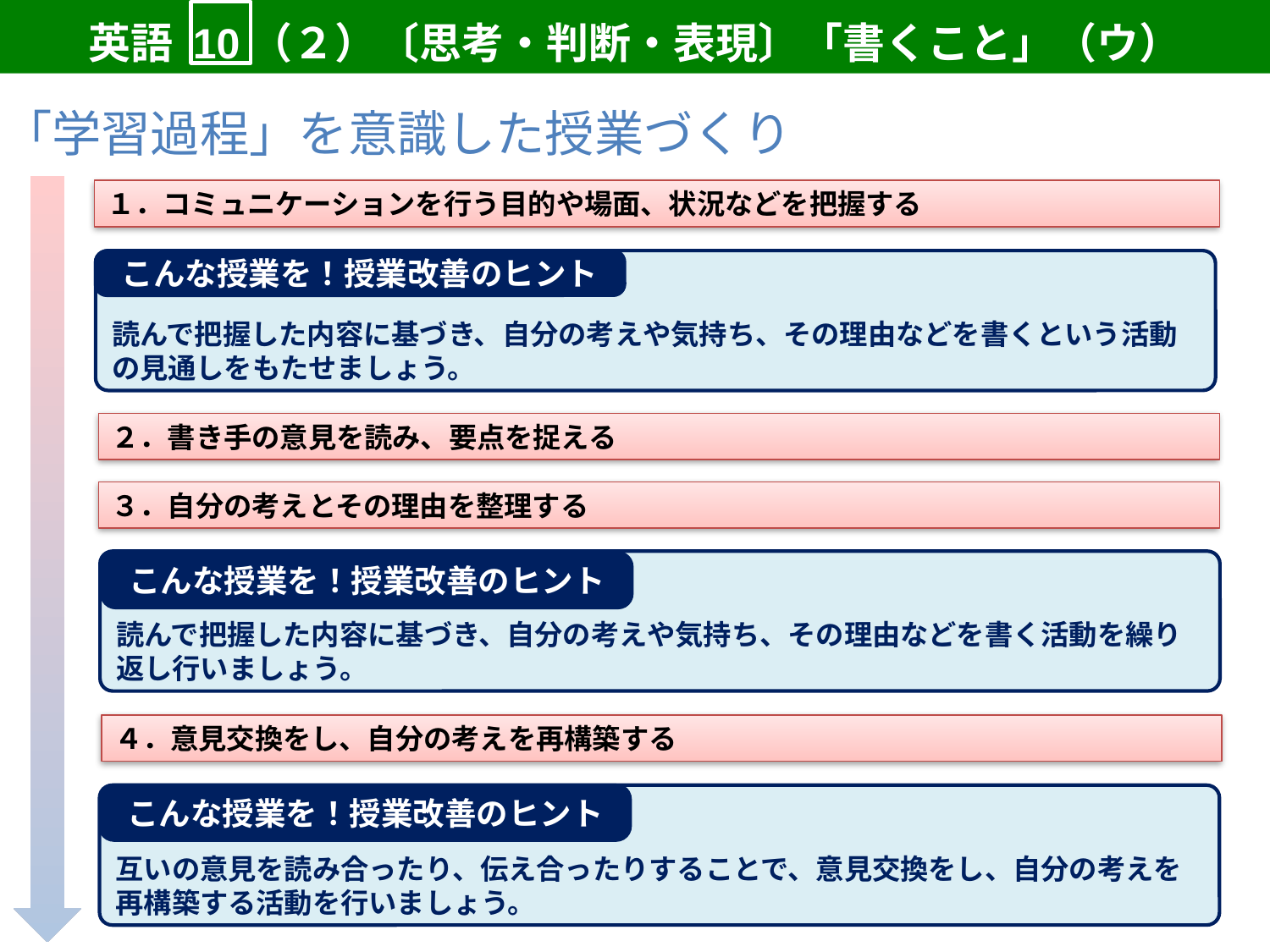

英語 10（２）〔思考・判断・表現〕「書くこと」（ウ）

「学習過程」を意識した授業づくり

１．コミュニケーションを行う目的や場面、状況などを把握する

読んで把握した内容に基づき、自分の考えや気持ち、その理由などを書くという活動の見通しをもたせましょう。
こんな授業を！授業改善のヒント
２．書き手の意見を読み、要点を捉える
３．自分の考えとその理由を整理する

読んで把握した内容に基づき、自分の考えや気持ち、その理由などを書く活動を繰り返し行いましょう。
こんな授業を！授業改善のヒント
４．意見交換をし、自分の考えを再構築する

互いの意見を読み合ったり、伝え合ったりすることで、意見交換をし、自分の考えを再構築する活動を行いましょう。
こんな授業を！授業改善のヒント